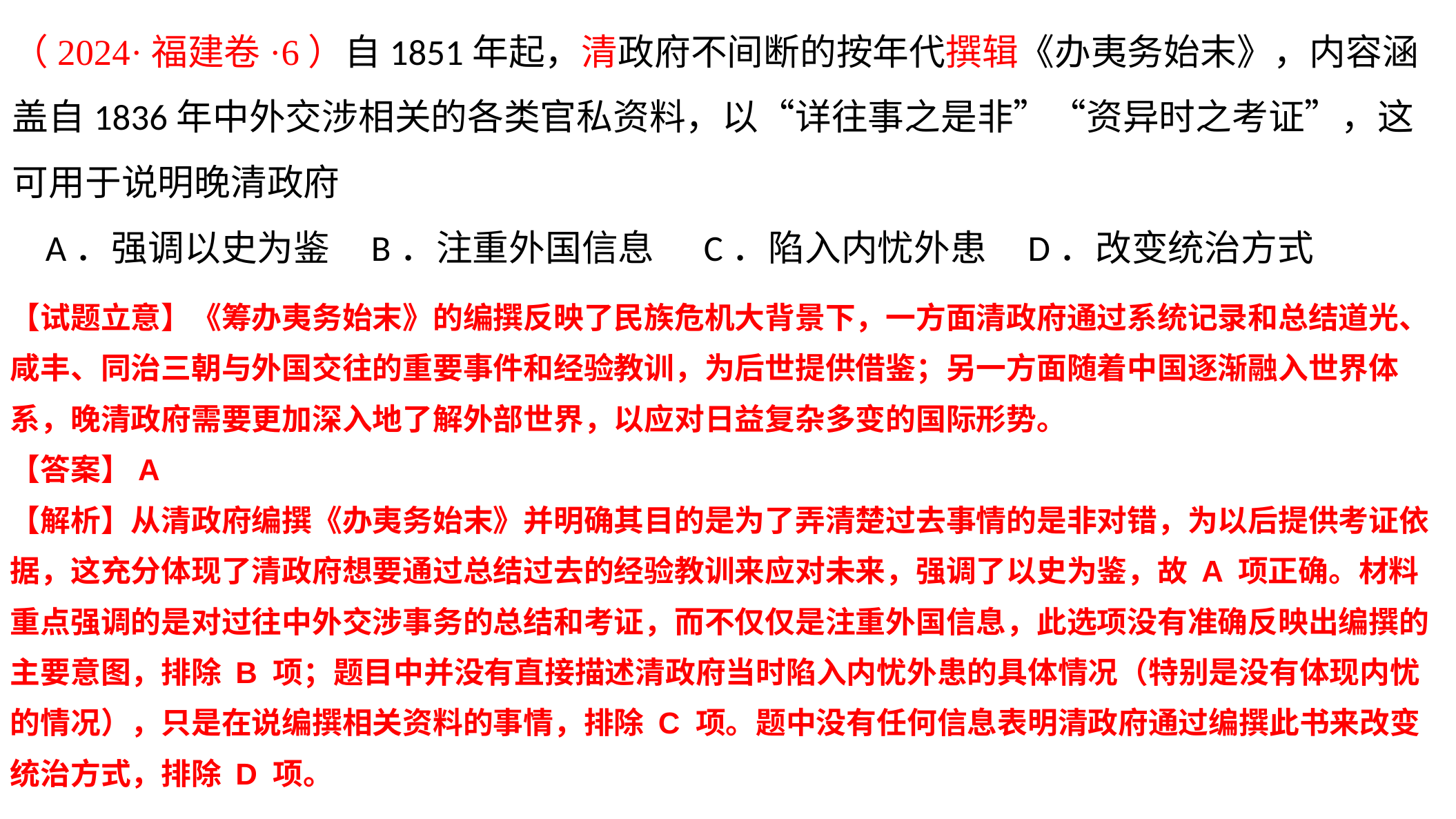

（2024·福建卷·6）自1851年起，清政府不间断的按年代撰辑《办夷务始末》，内容涵盖自1836年中外交涉相关的各类官私资料，以“详往事之是非”“资异时之考证”，这可用于说明晚清政府
    A．强调以史为鉴    B．注重外国信息     C．陷入内忧外患    D．改变统治方式
【试题立意】《筹办夷务始末》的编撰反映了民族危机大背景下，一方面清政府通过系统记录和总结道光、咸丰、同治三朝与外国交往的重要事件和经验教训，为后世提供借鉴；另一方面随着中国逐渐融入世界体系，晚清政府需要更加深入地了解外部世界，以应对日益复杂多变的国际形势‌。
【答案】A
【解析】从清政府编撰《办夷务始末》并明确其目的是为了弄清楚过去事情的是非对错，为以后提供考证依据，这充分体现了清政府想要通过总结过去的经验教训来应对未来，强调了以史为鉴，故 A 项正确。材料重点强调的是对过往中外交涉事务的总结和考证，而不仅仅是注重外国信息，此选项没有准确反映出编撰的主要意图，排除 B 项；题目中并没有直接描述清政府当时陷入内忧外患的具体情况（特别是没有体现内忧的情况），只是在说编撰相关资料的事情，排除 C 项。题中没有任何信息表明清政府通过编撰此书来改变统治方式，排除 D 项。